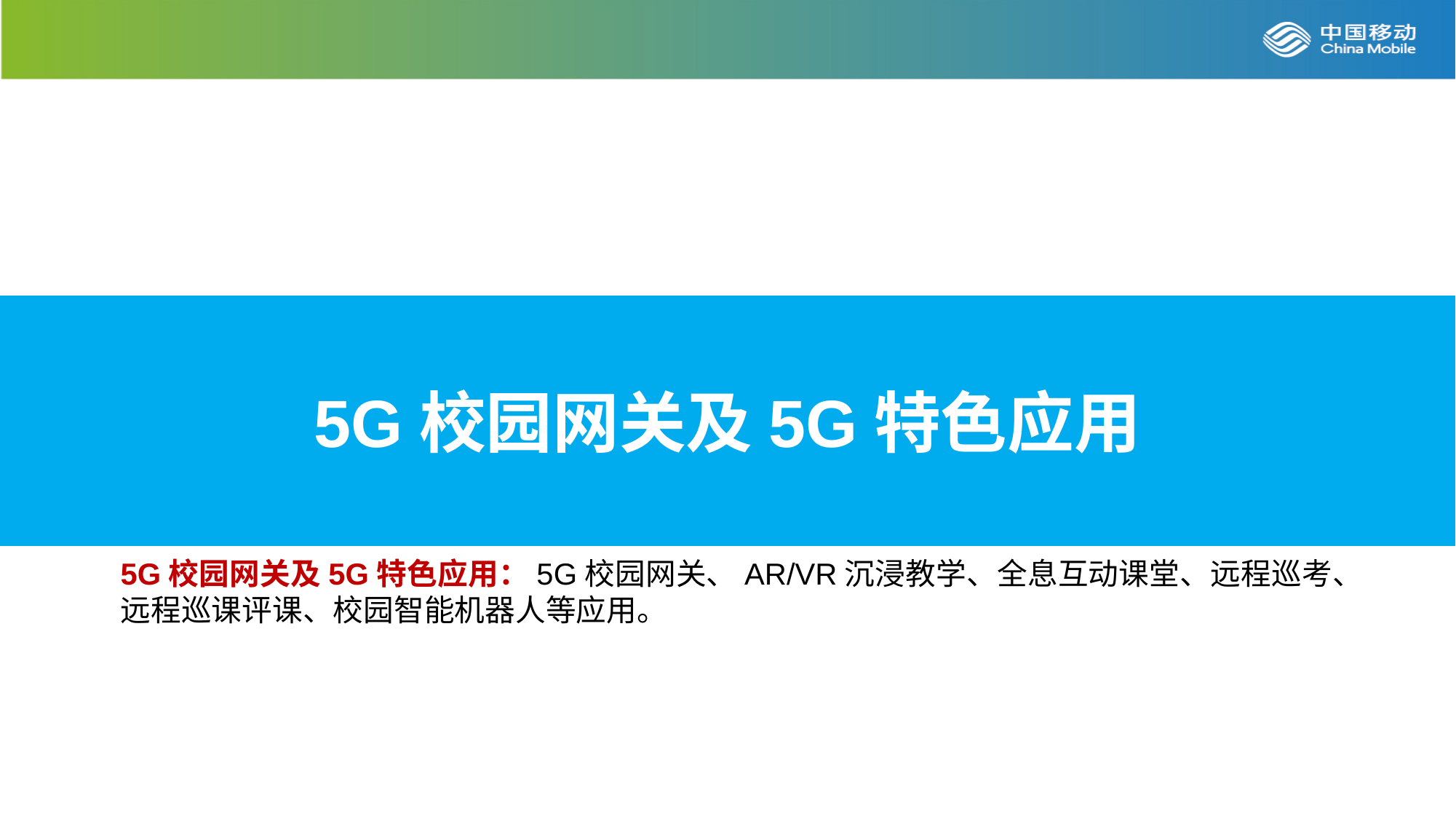

5G校园网关及5G特色应用
5G校园网关及5G特色应用：5G校园网关、AR/VR沉浸教学、全息互动课堂、远程巡考、远程巡课评课、校园智能机器人等应用。